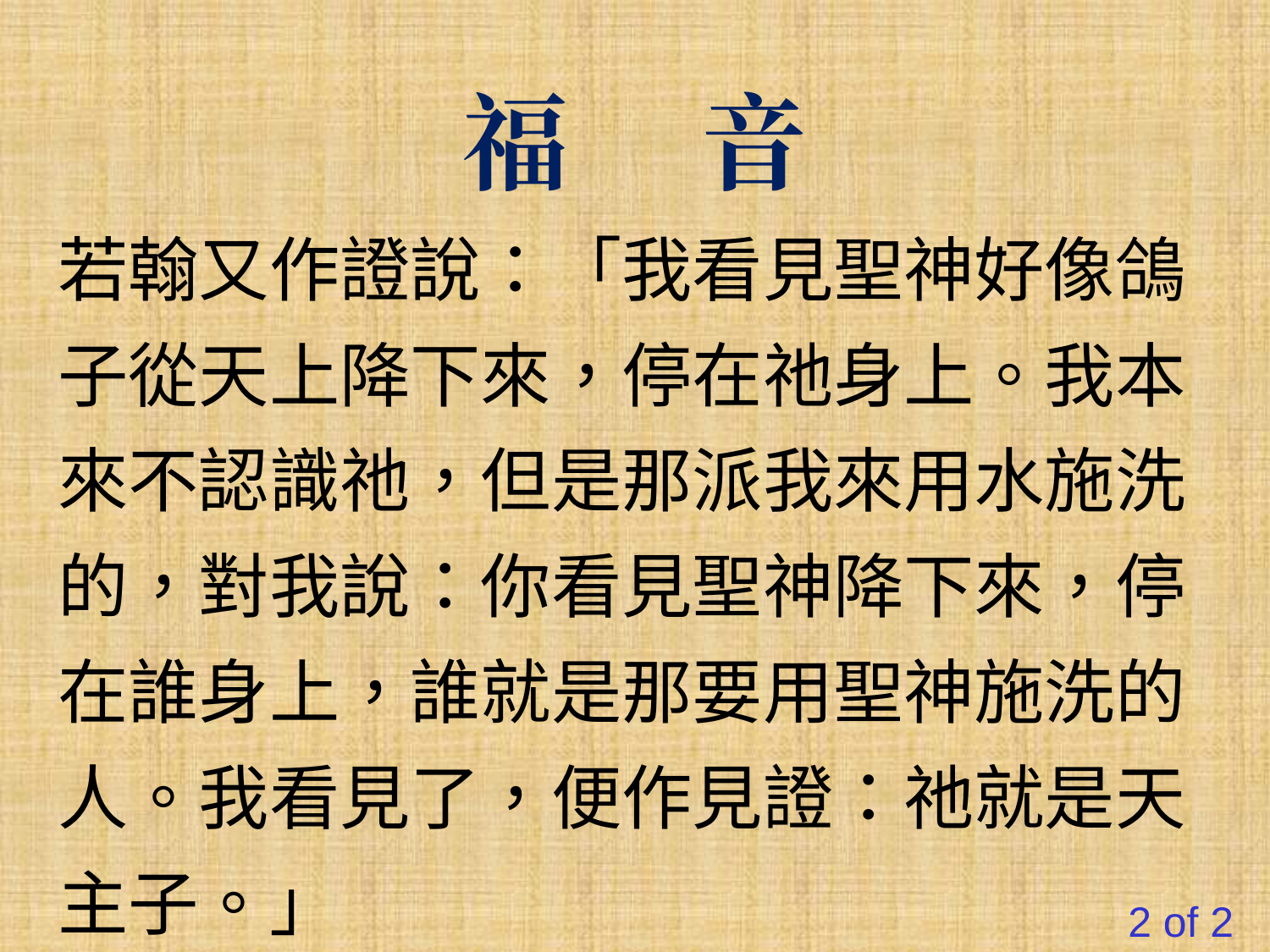

福     音
若翰又作證說：「我看見聖神好像鴿子從天上降下來，停在祂身上。我本來不認識祂，但是那派我來用水施洗的，對我說：你看見聖神降下來，停在誰身上，誰就是那要用聖神施洗的人。我看見了，便作見證：祂就是天主子。」
2 of 2